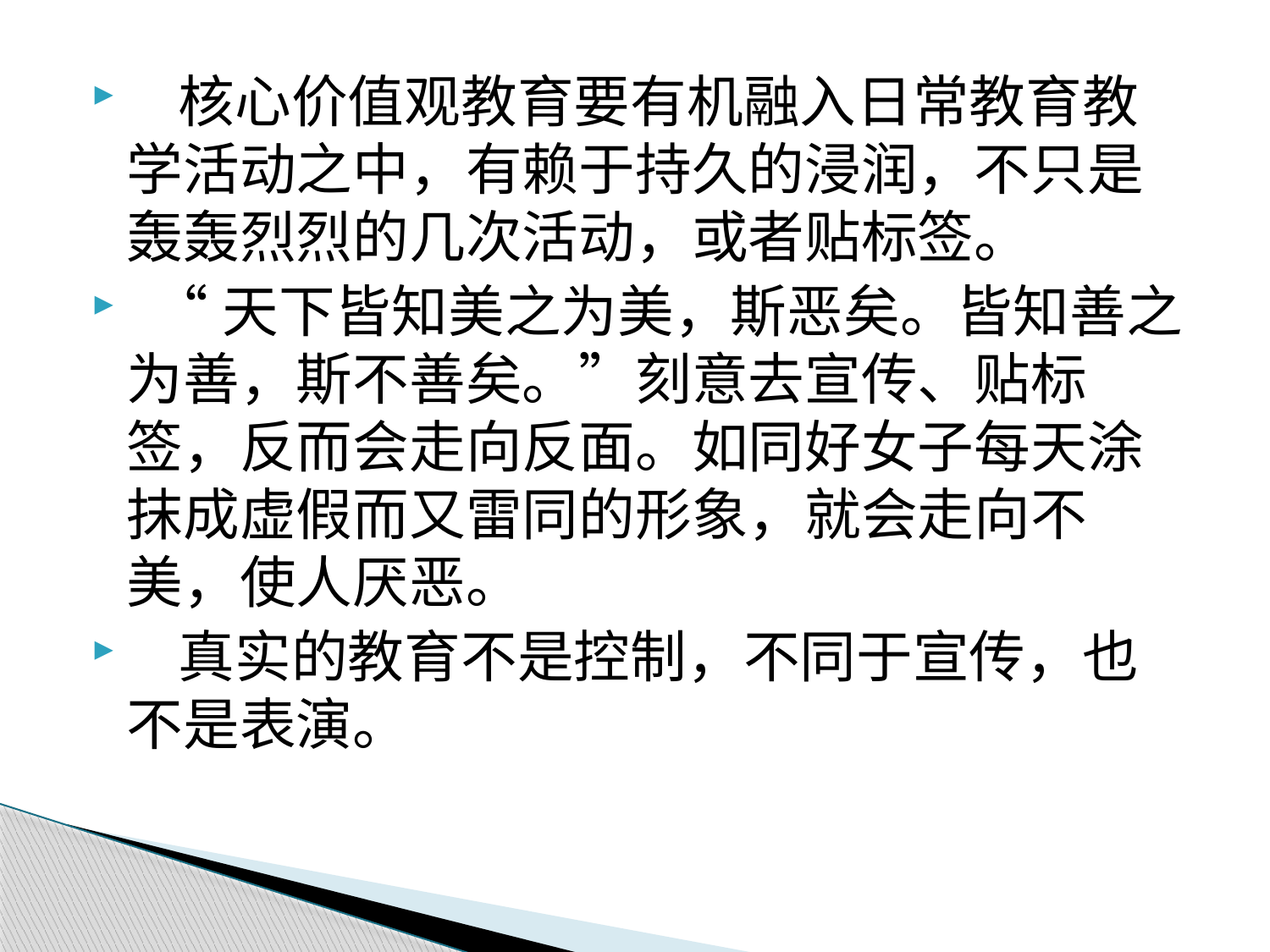

#
   核心价值观教育要有机融入日常教育教学活动之中，有赖于持久的浸润，不只是轰轰烈烈的几次活动，或者贴标签。
  “天下皆知美之为美，斯恶矣。皆知善之为善，斯不善矣。”刻意去宣传、贴标签，反而会走向反面。如同好女子每天涂抹成虚假而又雷同的形象，就会走向不美，使人厌恶。
   真实的教育不是控制，不同于宣传，也不是表演。